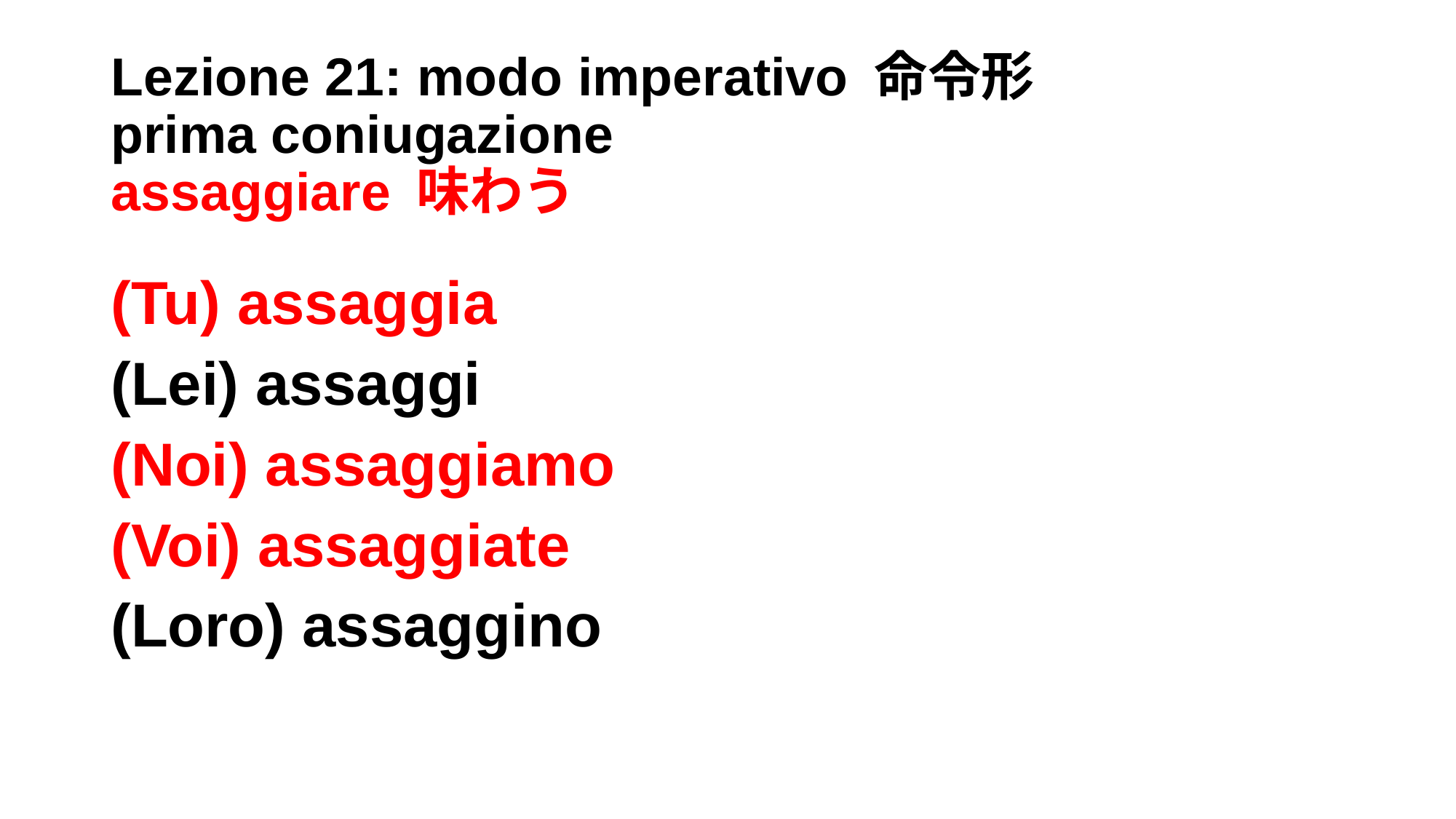

# Lezione 21: modo imperativo 命令形 prima coniugazione assaggiare 味わう
(Tu) assaggia
(Lei) assaggi
(Noi) assaggiamo
(Voi) assaggiate
(Loro) assaggino